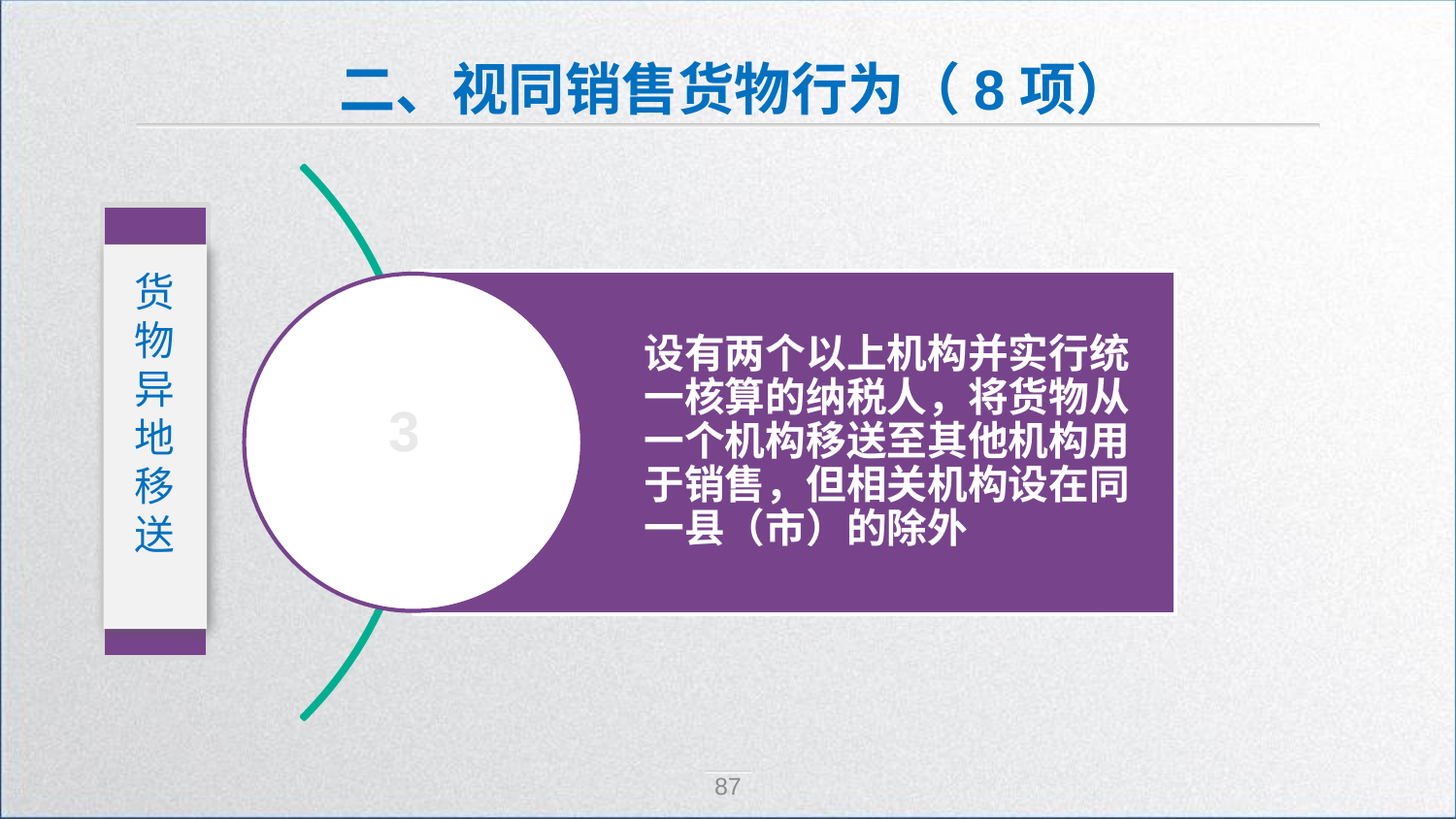

二、视同销售货物行为（8项）
设有两个以上机构并实行统一核算的纳税人，将货物从一个机构移送至其他机构用于销售，但相关机构设在同一县（市）的除外

货物异地移送
3
87